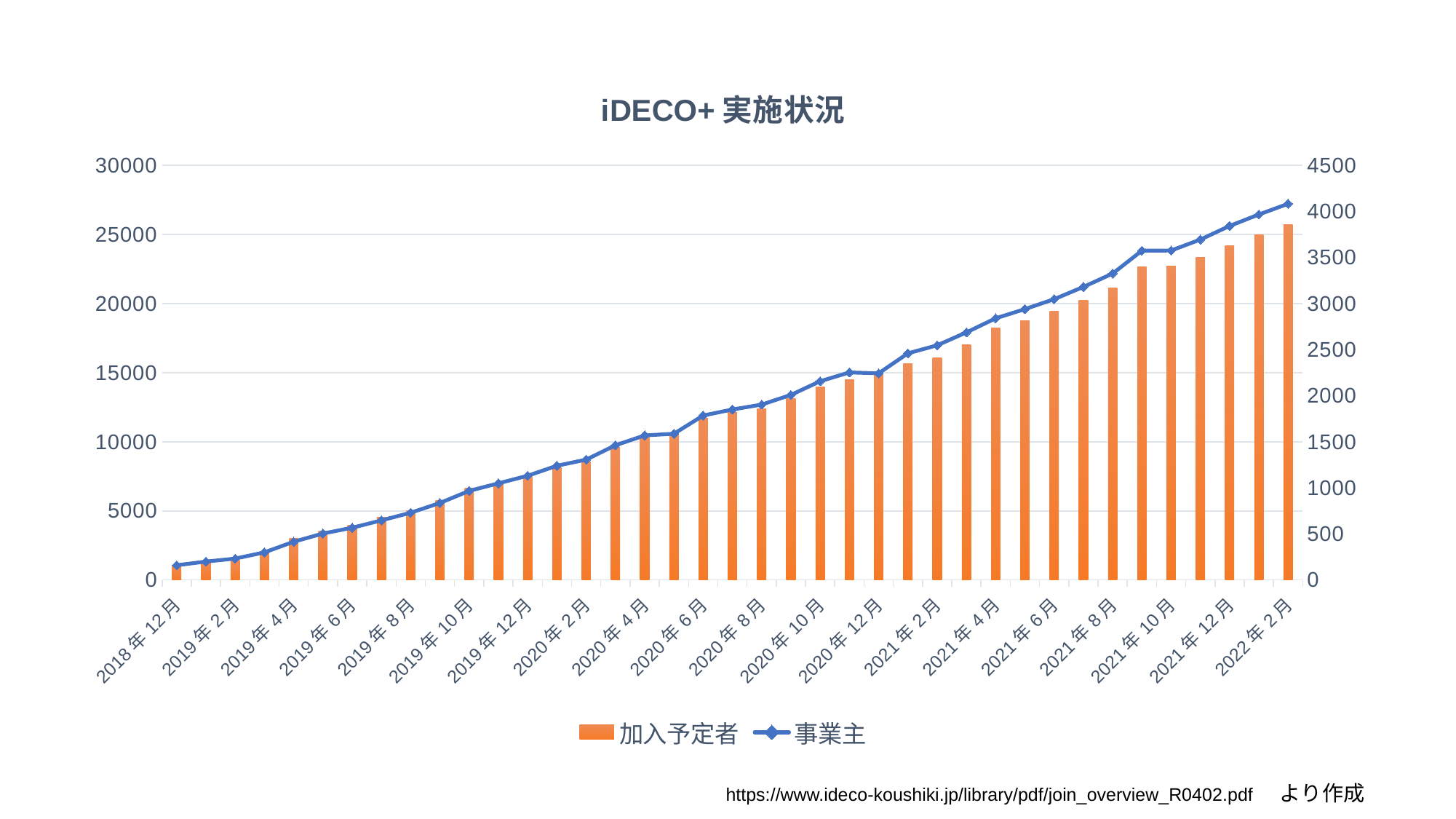

### Chart: iDECO+実施状況

| Category | 加入予定者 | 事業主 |
|---|---|---|
| 43435 | 1077.0 | 160.0 |
| 43466 | 1287.0 | 200.0 |
| 43497 | 1453.0 | 232.0 |
| 43525 | 2038.0 | 300.0 |
| 43556 | 3004.0 | 415.0 |
| 43586 | 3516.0 | 504.0 |
| 43617 | 3972.0 | 567.0 |
| 43647 | 4527.0 | 647.0 |
| 43678 | 4999.0 | 730.0 |
| 43709 | 5748.0 | 836.0 |
| 43739 | 6669.0 | 967.0 |
| 43770 | 7038.0 | 1049.0 |
| 43800 | 7476.0 | 1131.0 |
| 43831 | 8132.0 | 1240.0 |
| 43862 | 8522.0 | 1306.0 |
| 43891 | 9586.0 | 1462.0 |
| 43922 | 10429.0 | 1569.0 |
| 43952 | 10600.0 | 1587.0 |
| 43983 | 11683.0 | 1785.0 |
| 44013 | 12119.0 | 1850.0 |
| 44044 | 12389.0 | 1904.0 |
| 44075 | 13124.0 | 2009.0 |
| 44105 | 13986.0 | 2157.0 |
| 44136 | 14497.0 | 2253.0 |
| 44166 | 14901.0 | 2243.0 |
| 44197 | 15648.0 | 2460.0 |
| 44228 | 16098.0 | 2547.0 |
| 44256 | 17007.0 | 2687.0 |
| 44287 | 18230.0 | 2840.0 |
| 44317 | 18776.0 | 2940.0 |
| 44348 | 19453.0 | 3048.0 |
| 44378 | 20240.0 | 3181.0 |
| 44409 | 21111.0 | 3326.0 |
| 44440 | 22653.0 | 3574.0 |
| 44470 | 22727.0 | 3576.0 |
| 44501 | 23348.0 | 3695.0 |
| 44531 | 24165.0 | 3843.0 |
| 44562 | 24975.0 | 3967.0 |
| 44593 | 25731.0 | 4083.0 |
https://www.ideco-koushiki.jp/library/pdf/join_overview_R0402.pdf　より作成